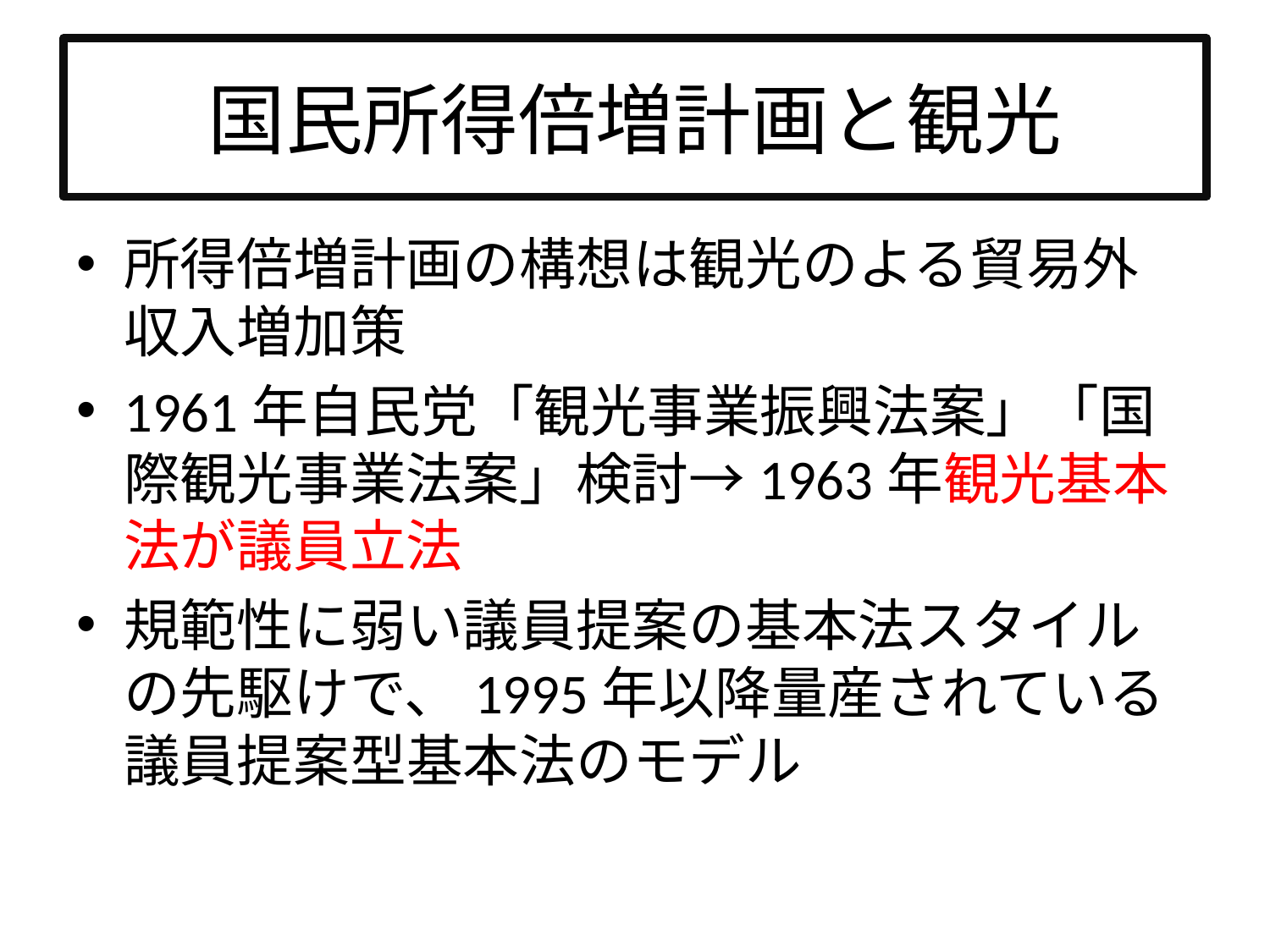

# 国民所得倍増計画と観光
所得倍増計画の構想は観光のよる貿易外収入増加策
1961年自民党「観光事業振興法案」「国際観光事業法案」検討→1963年観光基本法が議員立法
規範性に弱い議員提案の基本法スタイルの先駆けで、1995年以降量産されている議員提案型基本法のモデル